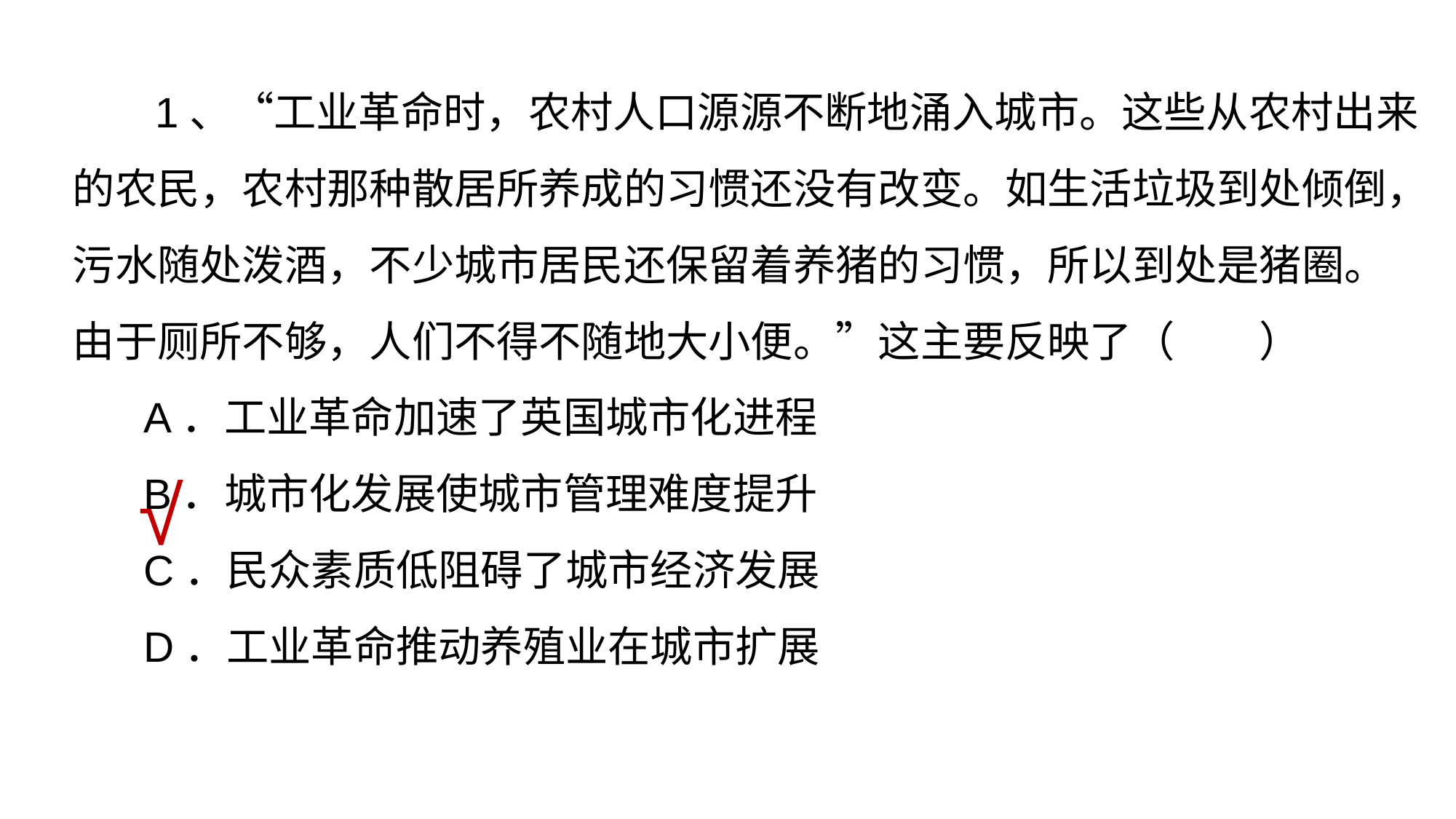

1、“工业革命时，农村人口源源不断地涌入城市。这些从农村出来的农民，农村那种散居所养成的习惯还没有改变。如生活垃圾到处倾倒，污水随处泼酒，不少城市居民还保留着养猪的习惯，所以到处是猪圈。由于厕所不够，人们不得不随地大小便。”这主要反映了（　　）
        A．工业革命加速了英国城市化进程
        B．城市化发展使城市管理难度提升
        C．民众素质低阻碍了城市经济发展
        D．工业革命推动养殖业在城市扩展
 √